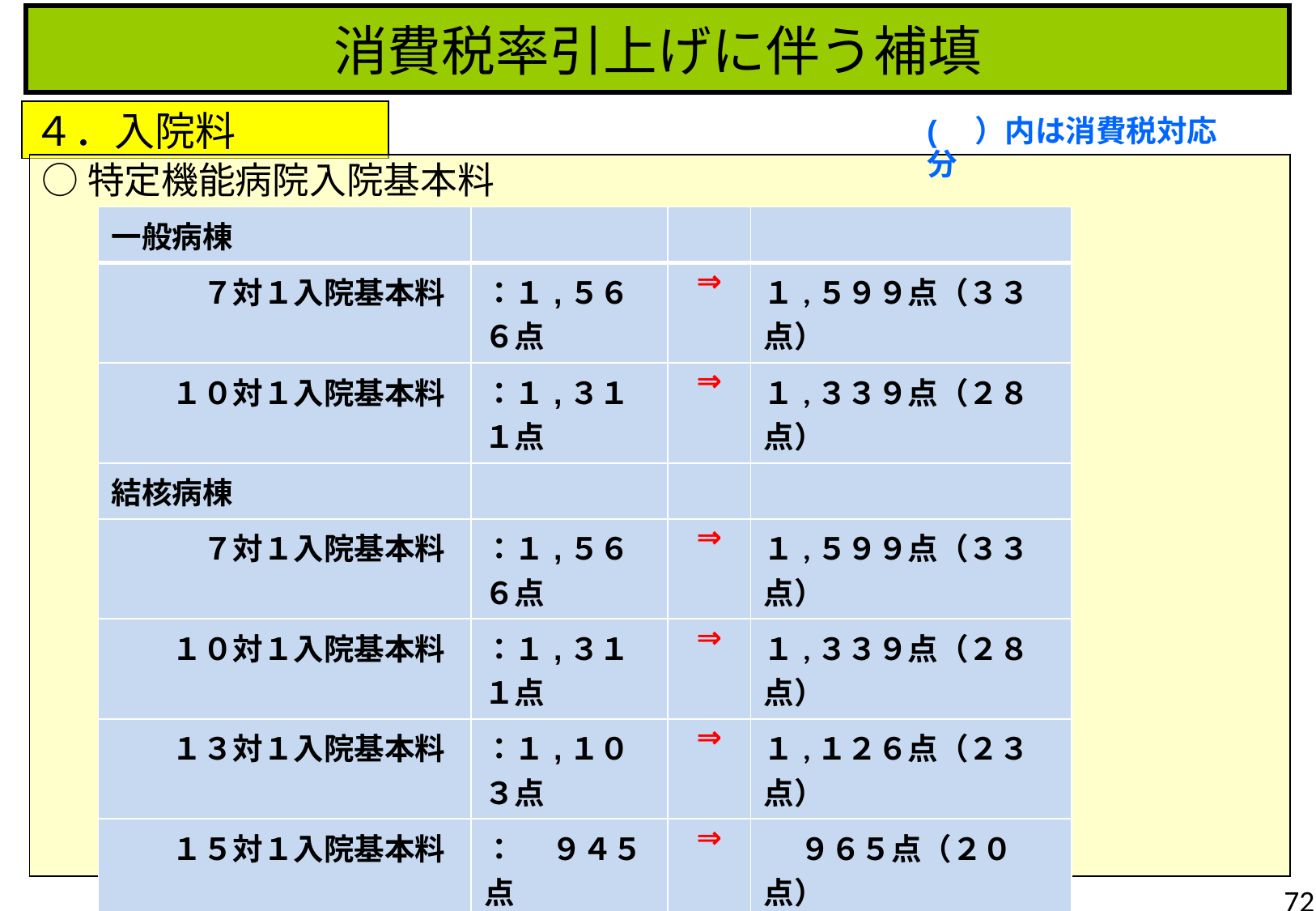

消費税率引上げに伴う補填
４．入院料
(　）内は消費税対応分
○特定機能病院入院基本料

| 一般病棟 |  |  |  |
| --- | --- | --- | --- |
| ７対１入院基本料 | ：１,５６６点 | ⇒ | １,５９９点（３３点） |
| １０対１入院基本料 | ：１,３１１点 | ⇒ | １,３３９点（２８点） |
| 結核病棟 |  |  |  |
| ７対１入院基本料 | ：１,５６６点 | ⇒ | １,５９９点（３３点） |
| １０対１入院基本料 | ：１,３１１点 | ⇒ | １,３３９点（２８点） |
| １３対１入院基本料 | ：１,１０３点 | ⇒ | １,１２６点（２３点） |
| １５対１入院基本料 | ：　 ９４５点 | ⇒ | ９６５点（２０点） |
| 精神病棟 |  |  |  |
| ７対１入院基本料 | ：１,３２２点 | ⇒ | １,３５０点（２８点） |
| １０対１入院基本料 | ：１,２５１点 | ⇒ | １,２７８点（２７点） |
| １３対１入院基本料 | ：　 ９３１点 | ⇒ | ９５１点（２０点） |
| １５対１入院基本料 | ：　 ８５０点 | ⇒ | ８６８点（１８点） |
72